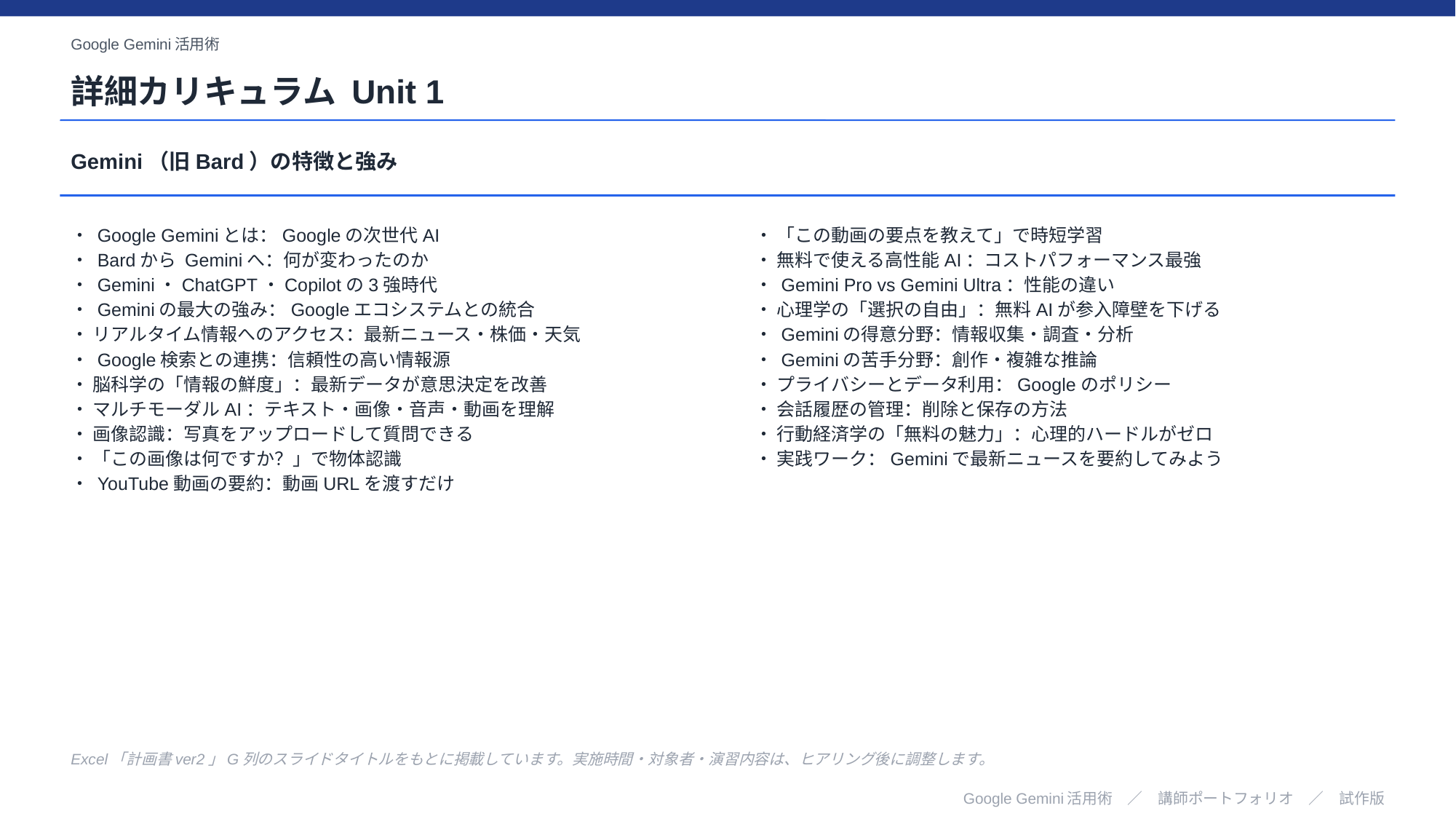

Google Gemini活用術
詳細カリキュラム Unit 1

Gemini（旧Bard）の特徴と強み

・ Google Geminiとは：Googleの次世代AI
・ Bardから Geminiへ：何が変わったのか
・ Gemini・ChatGPT・Copilotの3強時代
・ Geminiの最大の強み：Googleエコシステムとの統合
・ リアルタイム情報へのアクセス：最新ニュース・株価・天気
・ Google検索との連携：信頼性の高い情報源
・ 脳科学の「情報の鮮度」：最新データが意思決定を改善
・ マルチモーダルAI：テキスト・画像・音声・動画を理解
・ 画像認識：写真をアップロードして質問できる
・ 「この画像は何ですか？」で物体認識
・ YouTube動画の要約：動画URLを渡すだけ
・ 「この動画の要点を教えて」で時短学習
・ 無料で使える高性能AI：コストパフォーマンス最強
・ Gemini Pro vs Gemini Ultra：性能の違い
・ 心理学の「選択の自由」：無料AIが参入障壁を下げる
・ Geminiの得意分野：情報収集・調査・分析
・ Geminiの苦手分野：創作・複雑な推論
・ プライバシーとデータ利用：Googleのポリシー
・ 会話履歴の管理：削除と保存の方法
・ 行動経済学の「無料の魅力」：心理的ハードルがゼロ
・ 実践ワーク：Geminiで最新ニュースを要約してみよう
Excel「計画書ver2」G列のスライドタイトルをもとに掲載しています。実施時間・対象者・演習内容は、ヒアリング後に調整します。
Google Gemini活用術　／　講師ポートフォリオ　／　試作版